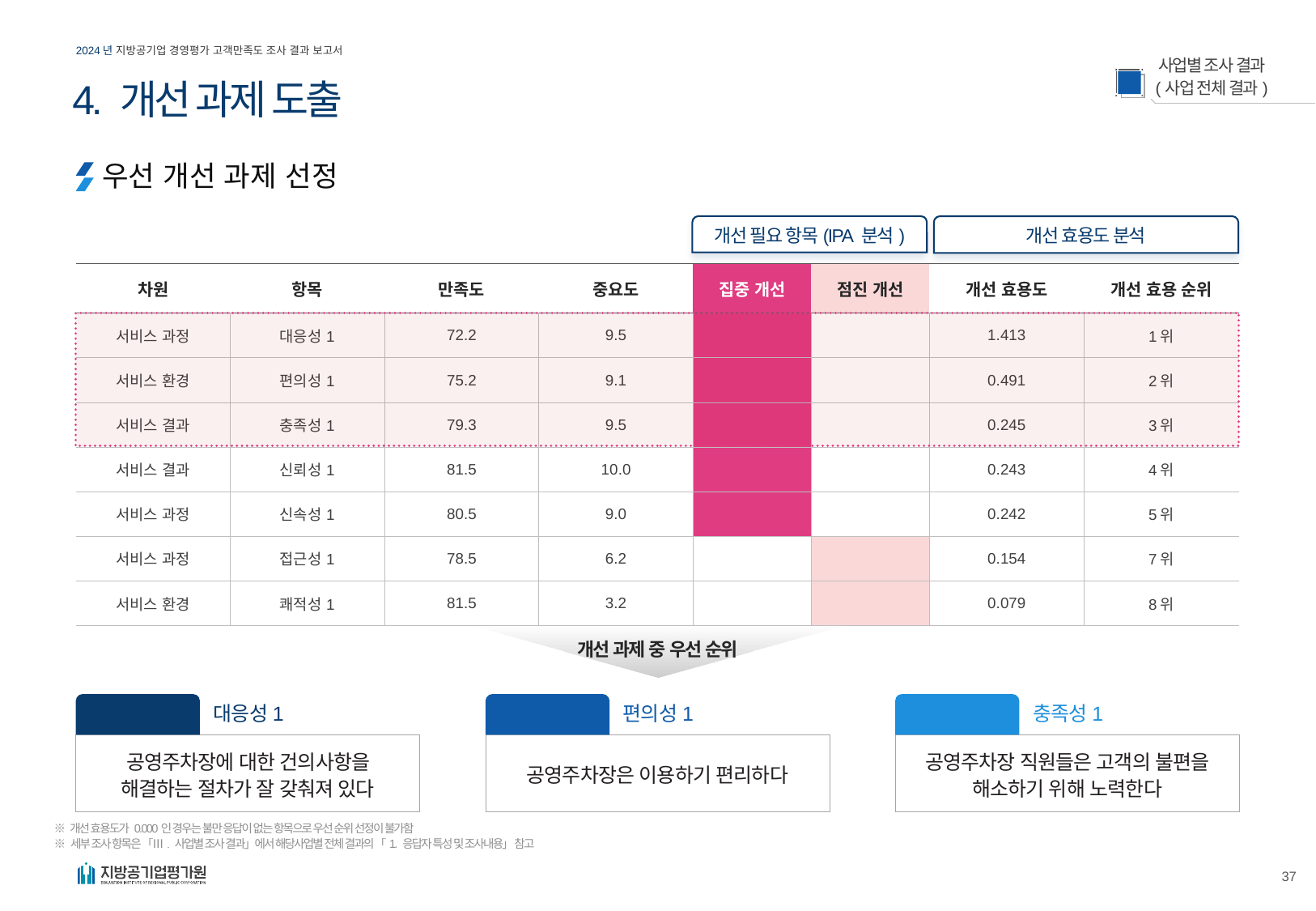

4. 개선 과제 도출
우선 개선 과제 선정

개선 효용도 분석
개선 필요 항목(IPA 분석)
| 차원 | 항목 | 만족도 | 중요도 | 집중 개선 | 점진 개선 | 개선 효용도 | 개선 효용 순위 |
| --- | --- | --- | --- | --- | --- | --- | --- |
| 서비스 과정 | 대응성1 | 72.2 | 9.5 |  |  | 1.413 | 1위 |
| 서비스 환경 | 편의성1 | 75.2 | 9.1 |  |  | 0.491 | 2위 |
| 서비스 결과 | 충족성1 | 79.3 | 9.5 |  |  | 0.245 | 3위 |
| 서비스 결과 | 신뢰성1 | 81.5 | 10.0 |  |  | 0.243 | 4위 |
| 서비스 과정 | 신속성1 | 80.5 | 9.0 |  |  | 0.242 | 5위 |
| 서비스 과정 | 접근성1 | 78.5 | 6.2 |  |  | 0.154 | 7위 |
| 서비스 환경 | 쾌적성1 | 81.5 | 3.2 |  |  | 0.079 | 8위 |

개선 과제 중 우선 순위
개선 1순위
개선 2순위
개선 3순위
대응성1
편의성1
충족성1
공영주차장에 대한 건의사항을 해결하는 절차가 잘 갖춰져 있다
공영주차장은 이용하기 편리하다
공영주차장 직원들은 고객의 불편을 해소하기 위해 노력한다
※ 개선 효용도가 0.000인 경우는 불만 응답이 없는 항목으로 우선 순위 선정이 불가함
※ 세부 조사 항목은 「Ⅲ. 사업별 조사 결과」에서 해당사업별 전체 결과의 「1. 응답자 특성 및 조사내용」 참고